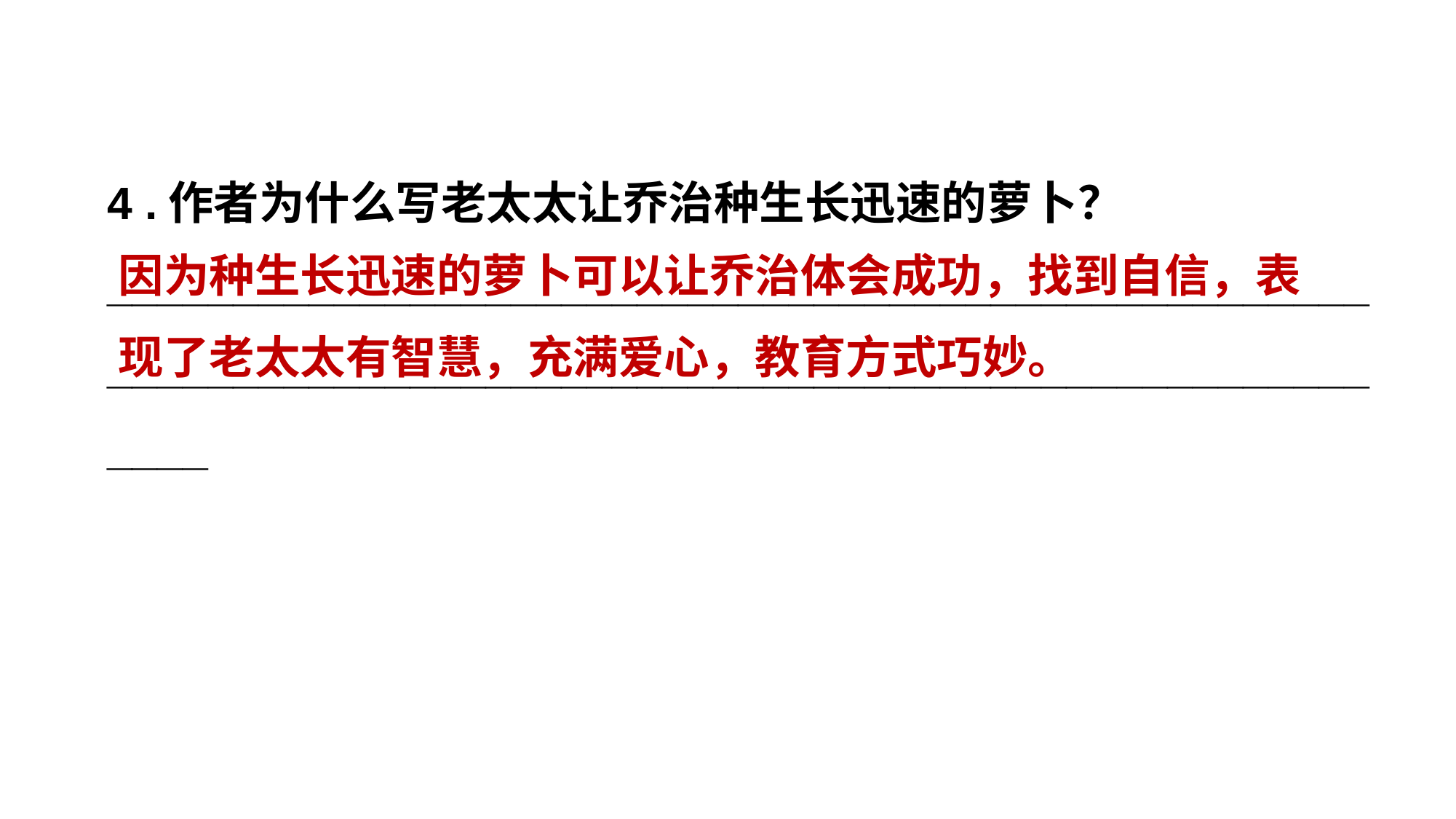

4 .作者为什么写老太太让乔治种生长迅速的萝卜？
________________________________________________________________________________________________________
因为种生长迅速的萝卜可以让乔治体会成功，找到自信，表现了老太太有智慧，充满爱心，教育方式巧妙。